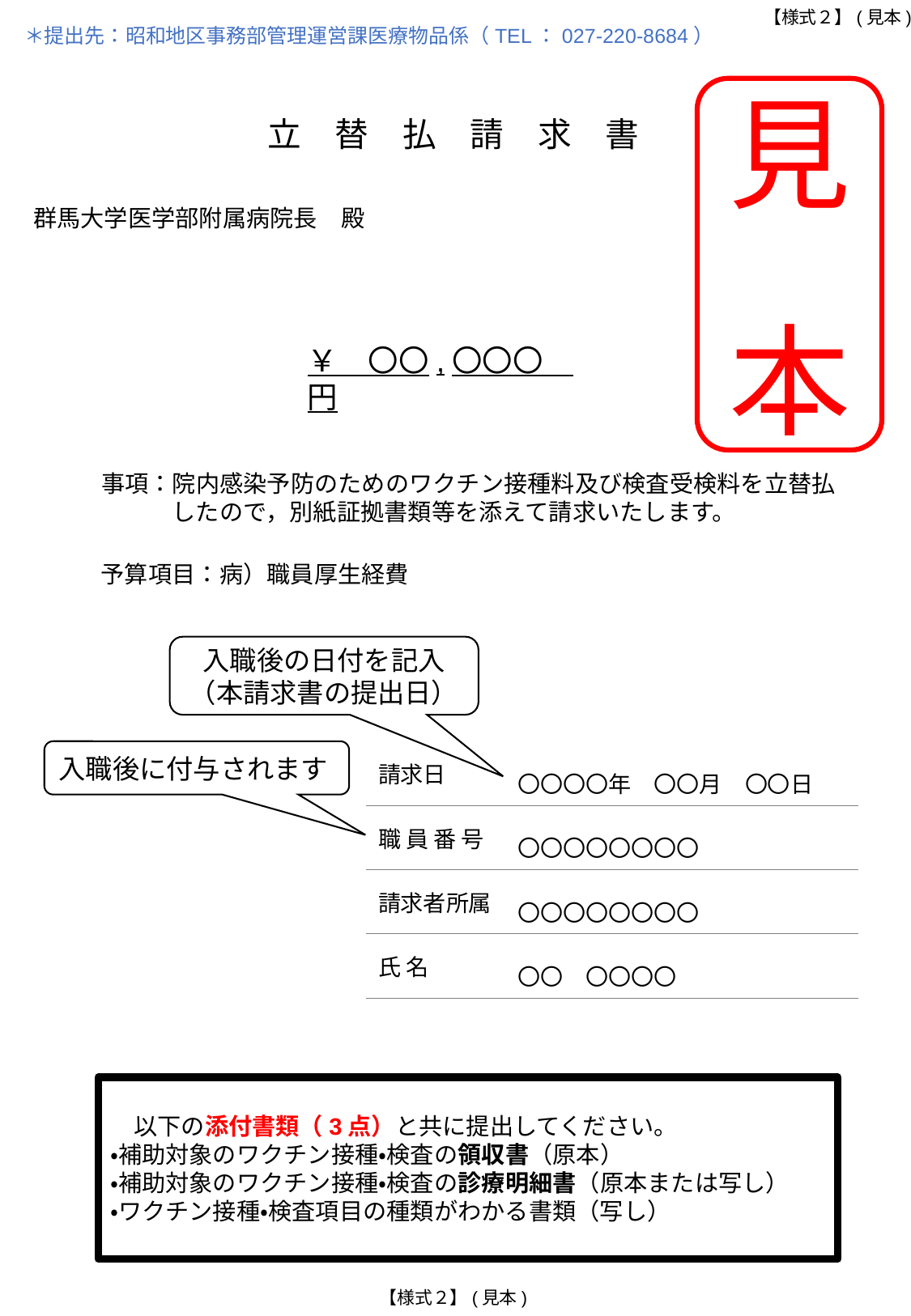

【様式２】(見本)
＊提出先：昭和地区事務部管理運営課医療物品係（TEL：027-220-8684）
見　本
立　替　払　請　求　書
群馬大学医学部附属病院長　殿
￥　〇〇,〇〇〇　円
事項：院内感染予防のためのワクチン接種料及び検査受検料を立替払したので，別紙証拠書類等を添えて請求いたします。
予算項目：病）職員厚生経費
入職後の日付を記入
（本請求書の提出日）
入職後に付与されます
| 請求日 | 〇〇〇〇年　〇〇月　〇〇日 |  |
| --- | --- | --- |
| 職 員 番 号 | 〇〇〇〇〇〇〇〇 |  |
| 請求者所属 | 〇〇〇〇〇〇〇〇 |  |
| 氏 名 | 〇〇　〇〇〇〇 |  |

　以下の添付書類（3点）と共に提出してください。
・補助対象のワクチン接種・検査の領収書（原本）
・補助対象のワクチン接種・検査の診療明細書（原本または写し）
・ワクチン接種・検査項目の種類がわかる書類（写し）

【様式２】(見本)